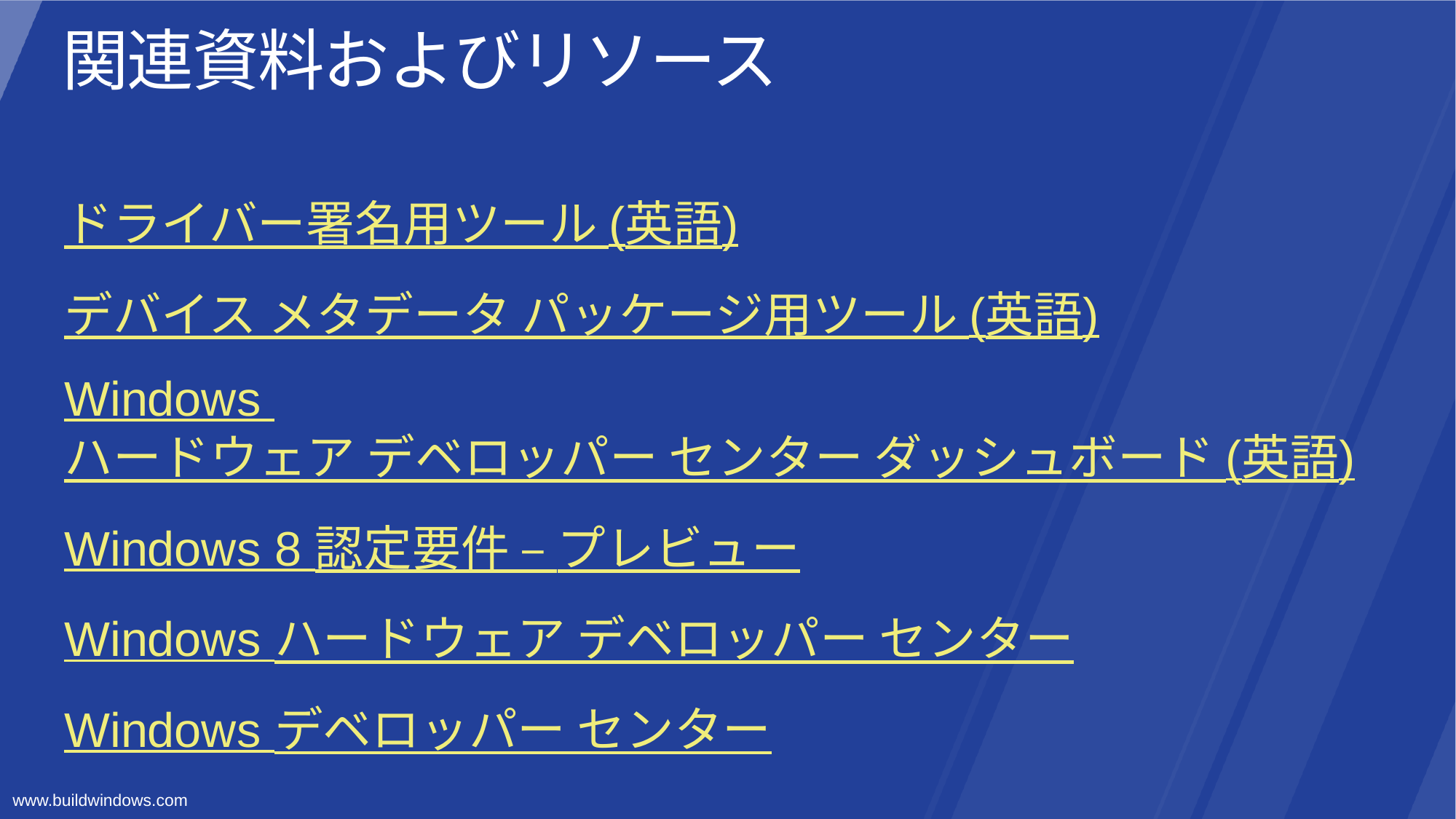

# 関連資料およびリソース
ドライバー署名用ツール (英語)
デバイス メタデータ パッケージ用ツール (英語)
Windows ハードウェア デベロッパー センター ダッシュボード (英語)
Windows 8 認定要件 – プレビュー
Windows ハードウェア デベロッパー センター
Windows デベロッパー センター